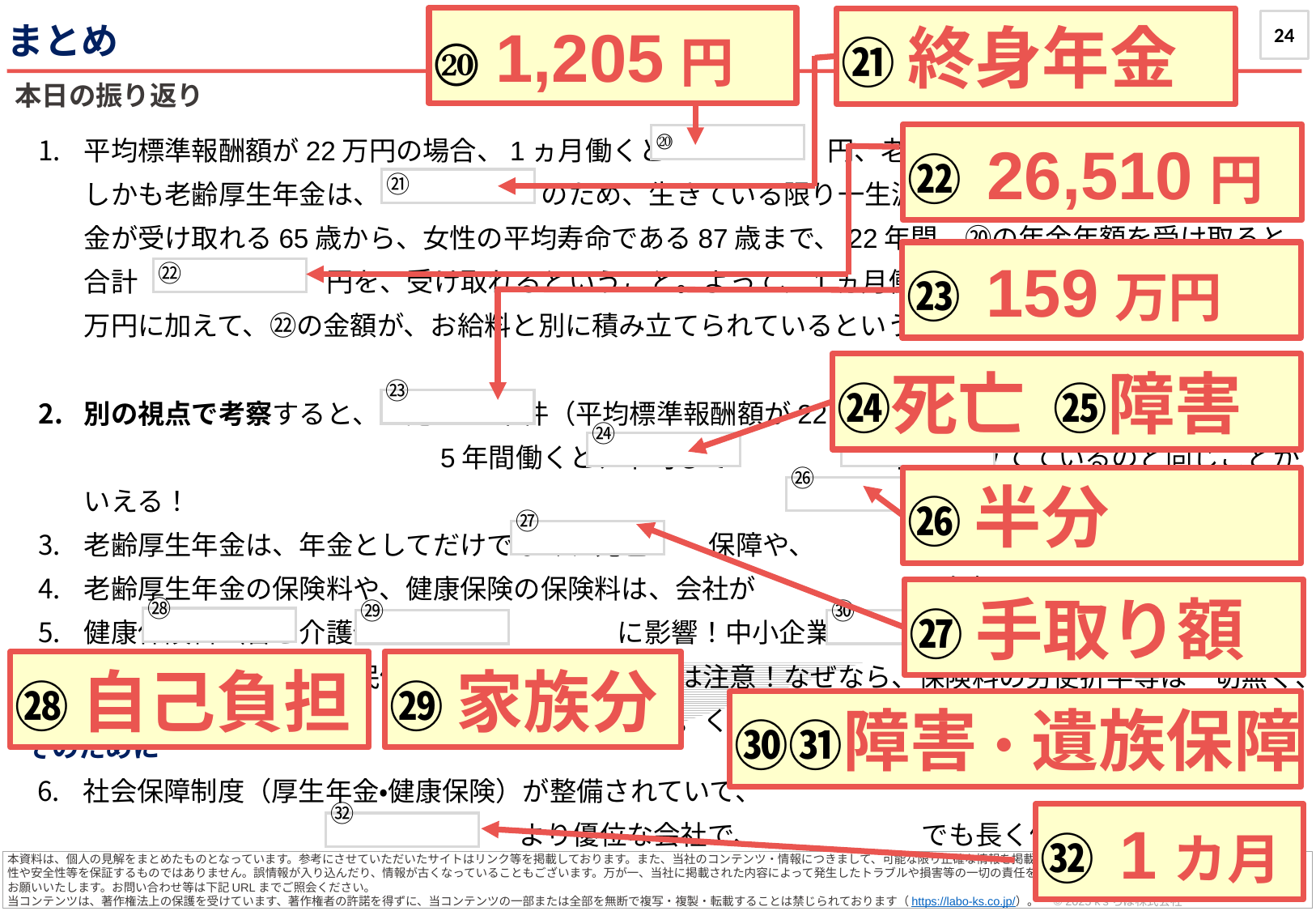

⑳ 1,205円
㉑ 終身年金
24
まとめ
採用対策
journal
本日の振り返り
平均標準報酬額が22万円の場合、1ヵ月働くと　　　　　　円、老齢厚生年金の年金年額が増える。しかも老齢厚生年金は、　　　　　　のため、生きている限り一生涯もらえる。・・・ということは、年金が受け取れる65歳から、女性の平均寿命である87歳まで、22年間、⑳の年金年額を受け取ると、合計　　　　　　　円を、受け取れるということ。よって、1ヵ月働くことによって、お給料の22万円に加えて、㉒の金額が、お給料と別に積み立てられているということがいえる！
別の視点で考察すると、上記1.の条件（平均標準報酬額が22万円）の場合、　　　　　　　　　　　　　　　　　　　　　　　5年間働くと、平均して 　　　　　　円積み立てているのと同じことがいえる！
老齢厚生年金は、年金としてだけでなく、死亡          保障や、                保障の機能も付いている
老齢厚生年金の保険料や、健康保険の保険料は、会社が　　　　　　　負担してくれる
健康保険料（含む介護保険料）は、                 に影響！中小企業や料率の高い会社は要注意！
また、自営業者等の国民健康保険（国保）加入者は注意！なぜなら、保険料の労使折半等は一切無く、全額　　　　　、且つ　　　　　　分支払う必要。くわえて、　　　　　 と 　　　　　　もない！
㉒ 26,510円
⑳
㉑
㉓ 159万円
㉒
㉔死亡  ㉕障害
㉓
㉔
㉕
㉖ 半分
㉖
㉗
㉗ 手取り額
㉘
㉛
㉙
㉚
㉘ 自己負担
㉙ 家族分

㉚㉛障害・遺族保障
そのために
社会保障制度（厚生年金・健康保険）が整備されていて、　　　　　　　　　　　　　　　　　　　　　　　　　　　　　　　　　　　　 より優位な会社で、　　　　　　でも長く働く
㉜ 1カ月
㉜